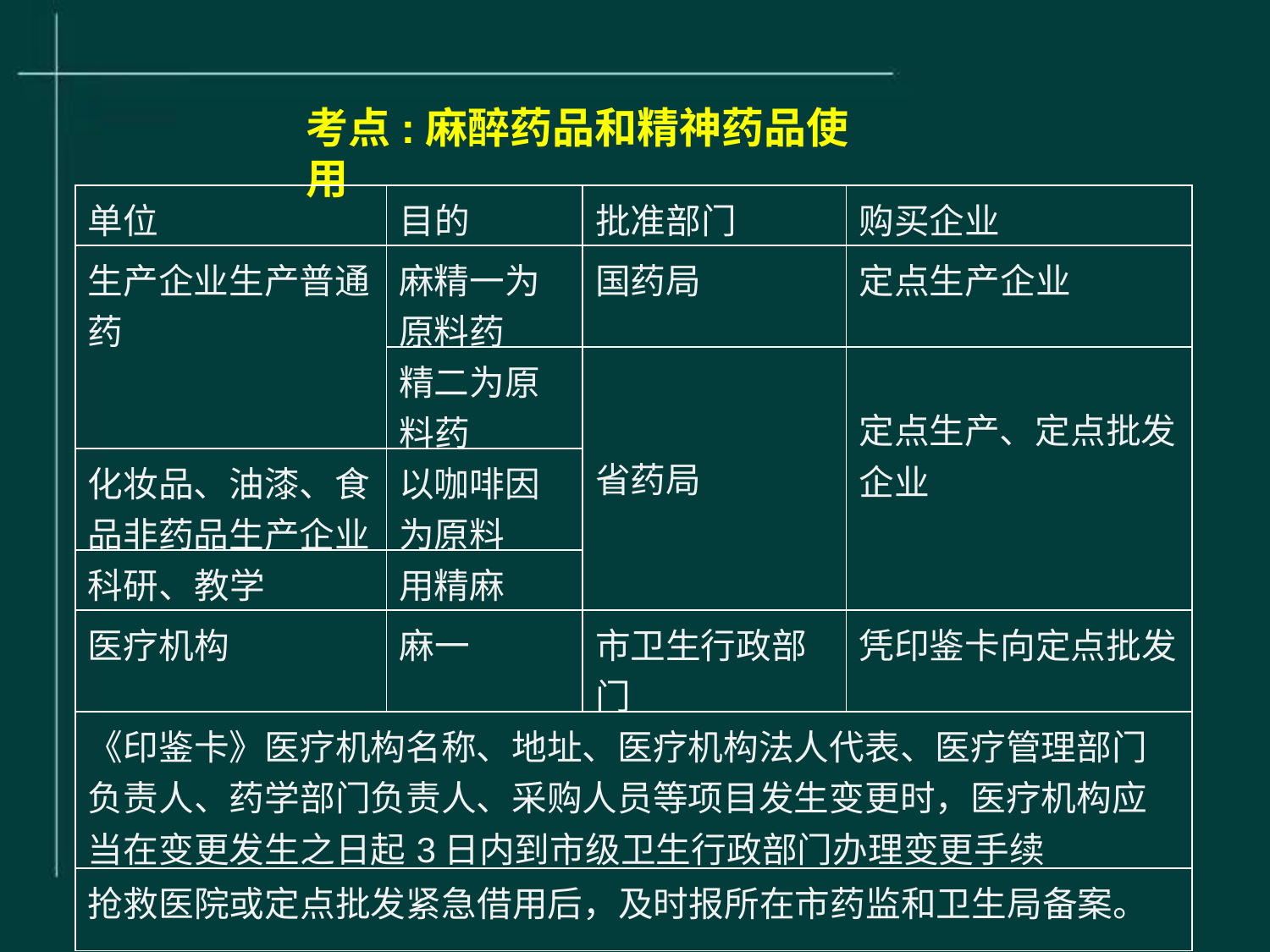

# 考点:麻醉药品和精神药品使用
| 单位 | 目的 | 批准部门 | 购买企业 |
| --- | --- | --- | --- |
| 生产企业生产普通 药 | 麻精一为 原料药 | 国药局 | 定点生产企业 |
|  | 精二为原 料药 | 省药局 | 定点生产、定点批发 企业 |
| 化妆品、油漆、食 品非药品生产企业 | 以咖啡因 为原料 |  |  |
| 科研、教学 | 用精麻 |  |  |
| 医疗机构 | 麻一 | 市卫生行政部 门 | 凭印鉴卡向定点批发 |
| 《印鉴卡》医疗机构名称、地址、医疗机构法人代表、医疗管理部门 负责人、药学部门负责人、采购人员等项目发生变更时，医疗机构应 当在变更发生之日起3日内到市级卫生行政部门办理变更手续 |  |  |  |
| 抢救医院或定点批发紧急借用后，及时报所在市药监和卫生局备案。 |  |  |  |